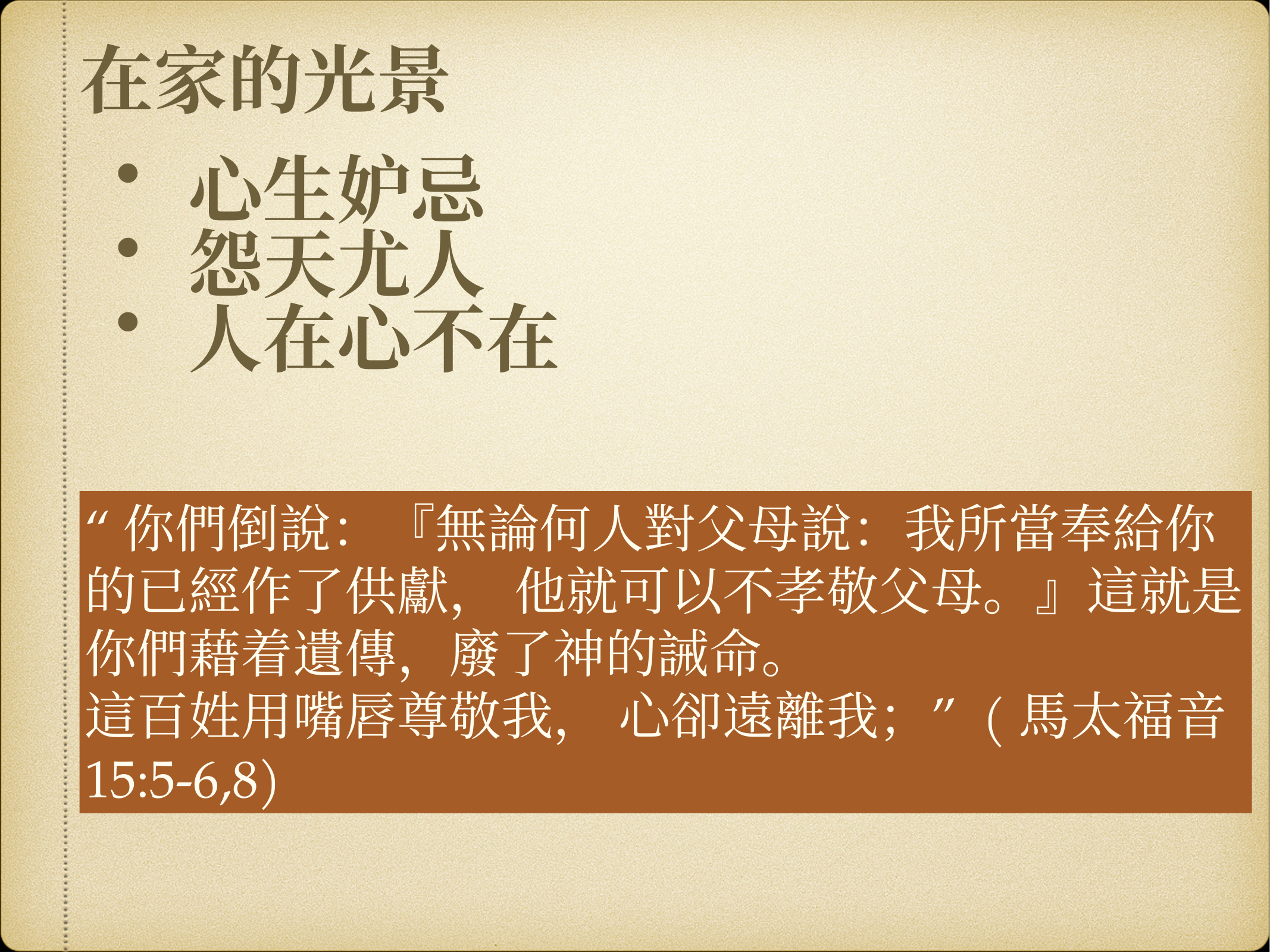

在家的光景
心生妒忌
怨天尤人
人在心不在
“你們倒說：『無論何人對父母說：我所當奉給你的已經作了供獻， 他就可以不孝敬父母。』這就是你們藉着遺傳，廢了神的誡命。
這百姓用嘴唇尊敬我， 心卻遠離我；” (馬太福音 15:5-6,8)